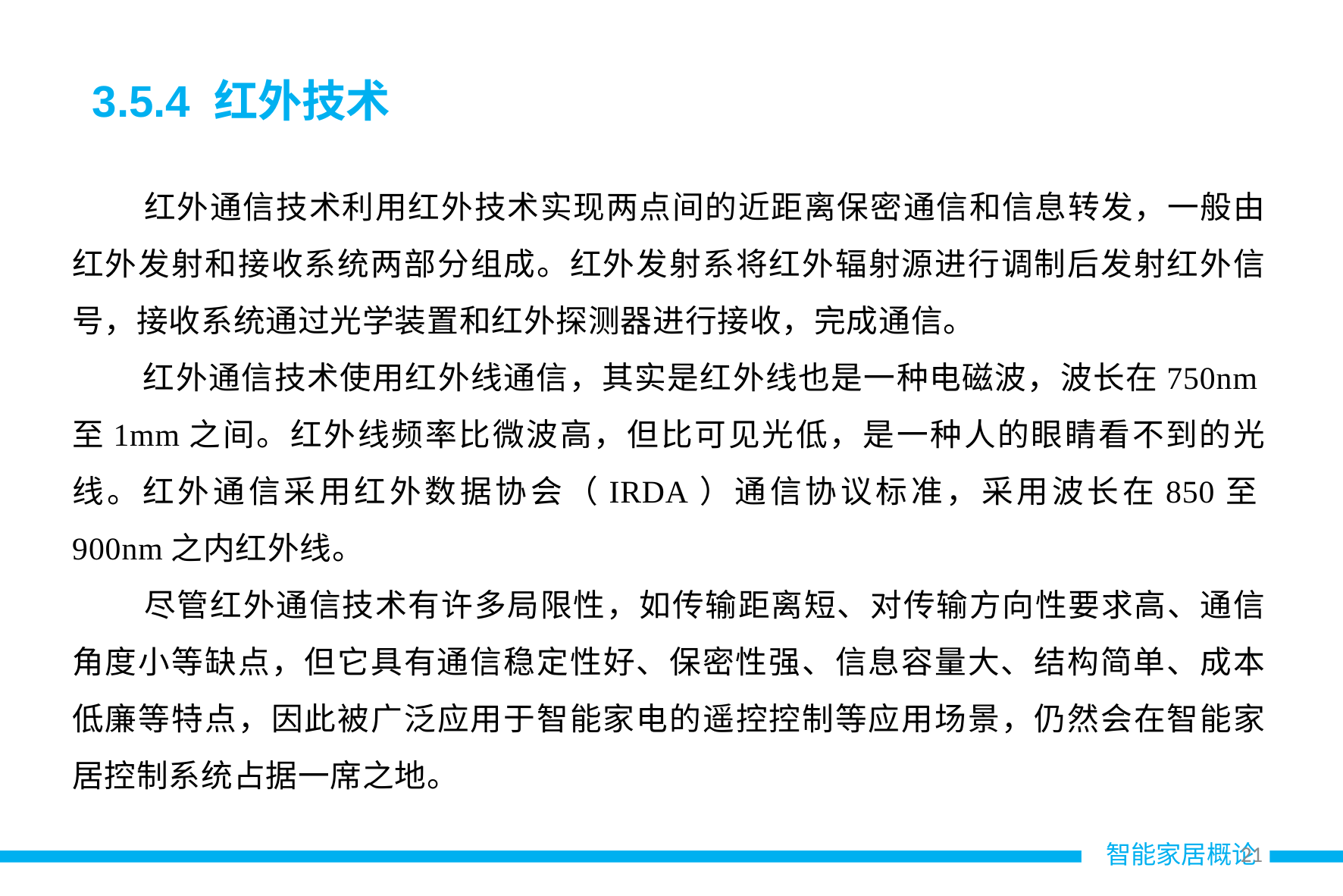

3.5.4 红外技术
    红外通信技术利用红外技术实现两点间的近距离保密通信和信息转发，一般由红外发射和接收系统两部分组成。红外发射系将红外辐射源进行调制后发射红外信号，接收系统通过光学装置和红外探测器进行接收，完成通信。
    红外通信技术使用红外线通信，其实是红外线也是一种电磁波，波长在750nm至1mm之间。红外线频率比微波高，但比可见光低，是一种人的眼睛看不到的光线。红外通信采用红外数据协会（IRDA）通信协议标准，采用波长在850至900nm之内红外线。
    尽管红外通信技术有许多局限性，如传输距离短、对传输方向性要求高、通信角度小等缺点，但它具有通信稳定性好、保密性强、信息容量大、结构简单、成本低廉等特点，因此被广泛应用于智能家电的遥控控制等应用场景，仍然会在智能家居控制系统占据一席之地。
21